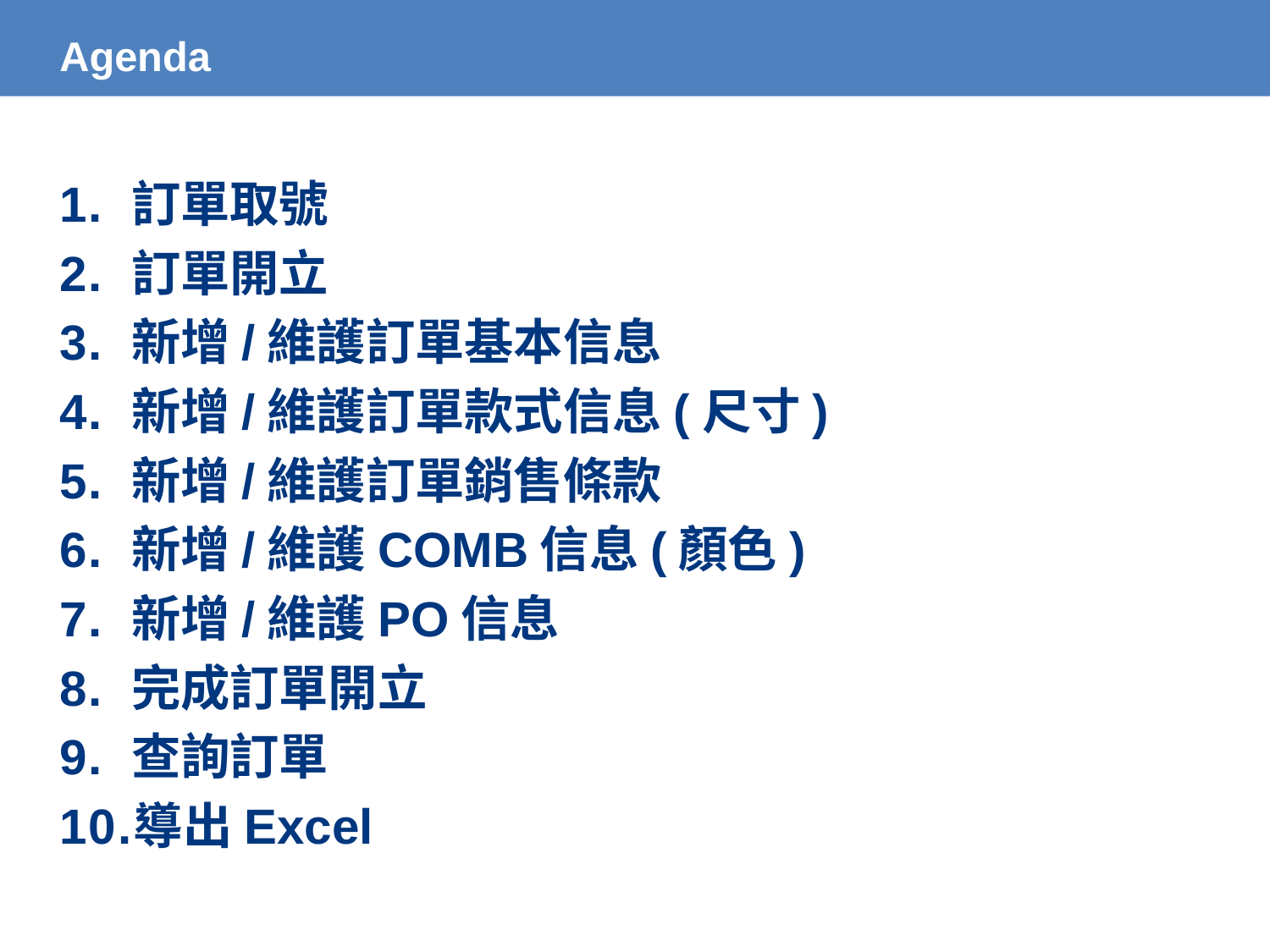

# Agenda
訂單取號
訂單開立
新增/維護訂單基本信息
新增/維護訂單款式信息(尺寸)
新增/維護訂單銷售條款
新增/維護COMB信息(顏色)
新增/維護PO信息
完成訂單開立
查詢訂單
導出Excel